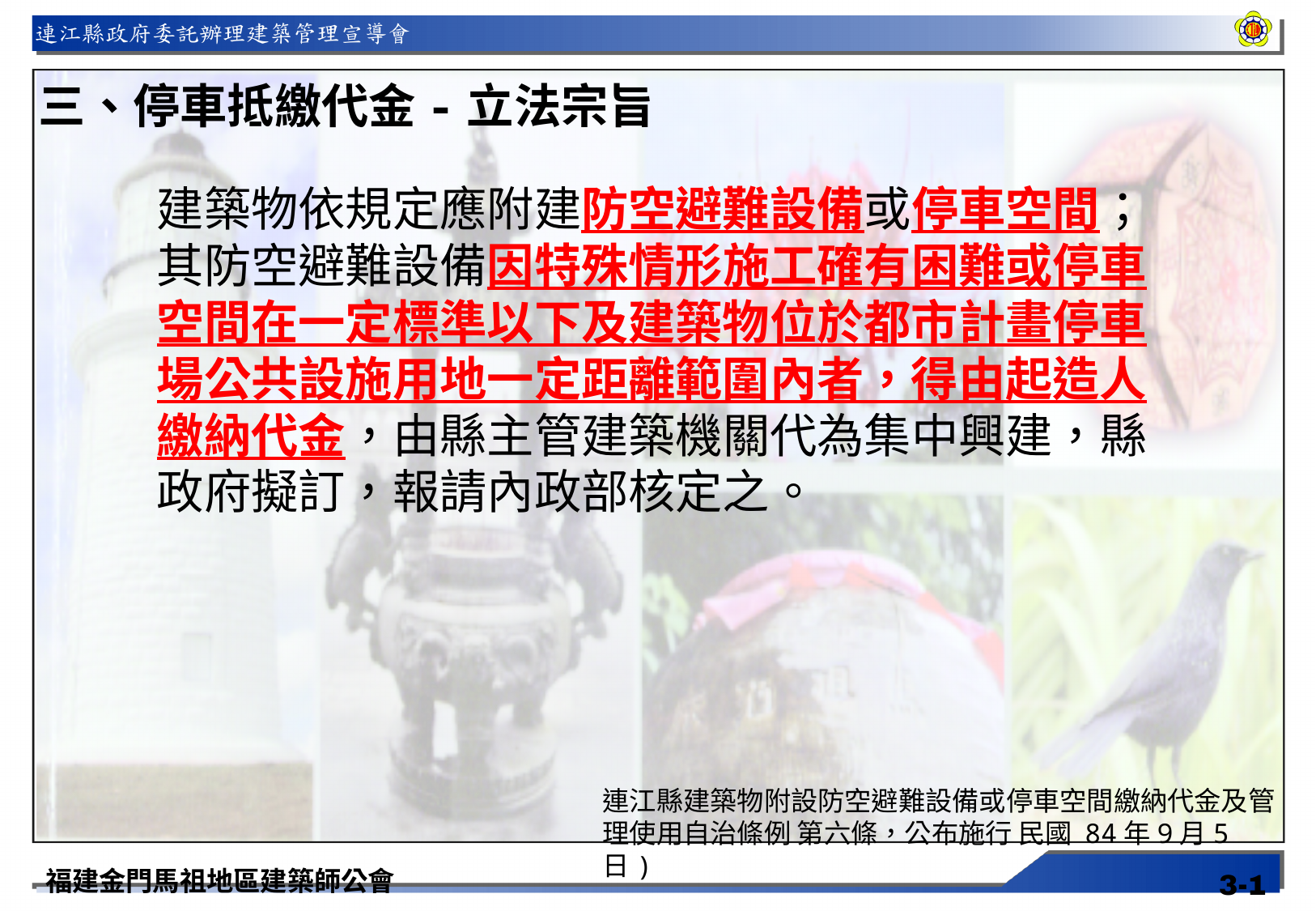

三、停車抵繳代金-立法宗旨
建築物依規定應附建防空避難設備或停車空間；其防空避難設備因特殊情形施工確有困難或停車空間在一定標準以下及建築物位於都市計畫停車場公共設施用地一定距離範圍內者，得由起造人繳納代金，由縣主管建築機關代為集中興建，縣政府擬訂，報請內政部核定之。
連江縣建築物附設防空避難設備或停車空間繳納代金及管理使用自治條例 第六條，公布施行 民國 84年9月5日)
福建金門馬祖地區建築師公會
3-1